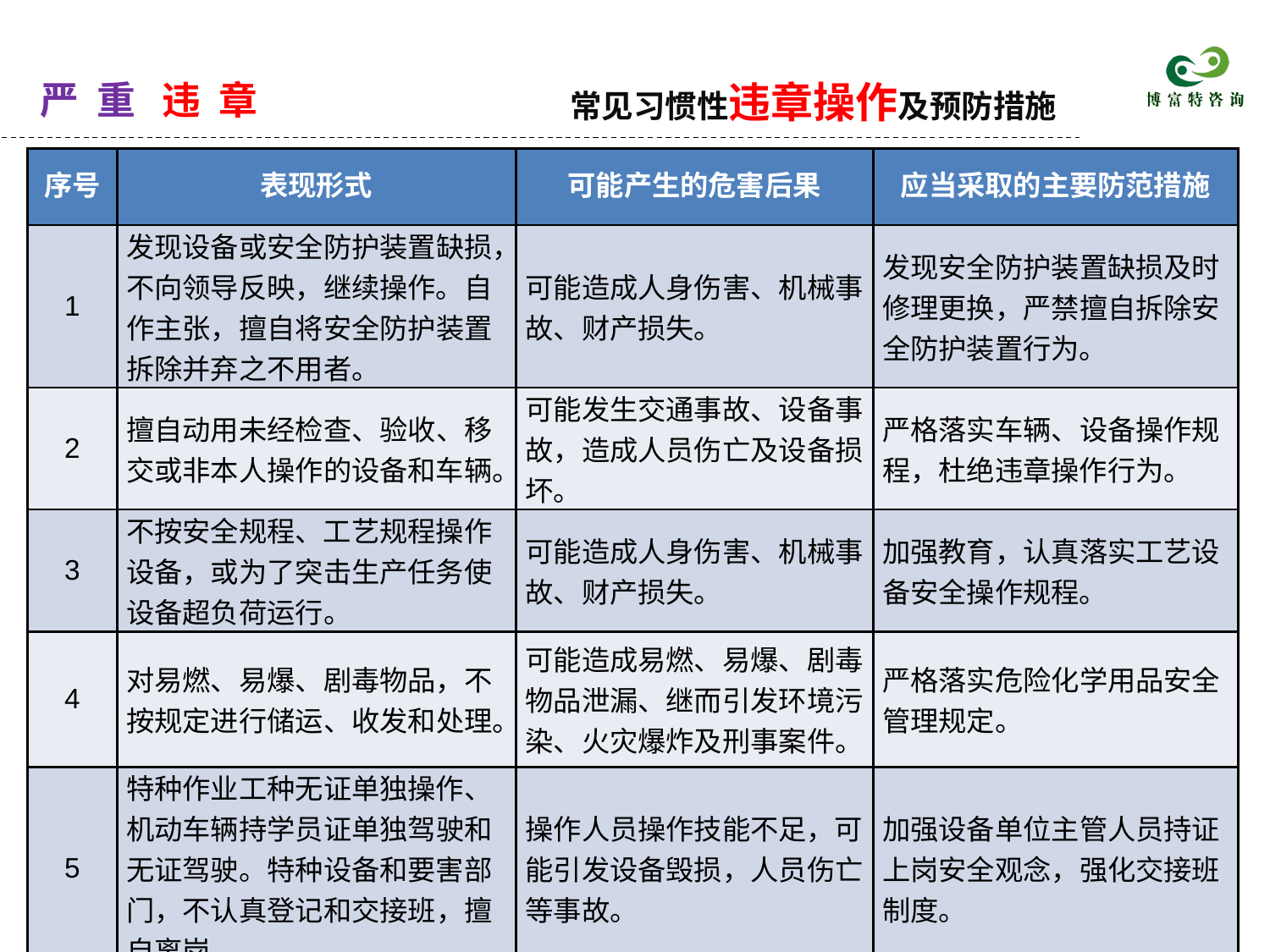

严  重   违  章
| 序号 | 表现形式 | 可能产生的危害后果 | 应当采取的主要防范措施 |
| --- | --- | --- | --- |
| 1 | 发现设备或安全防护装置缺损，不向领导反映，继续操作。自作主张，擅自将安全防护装置拆除并弃之不用者。 | 可能造成人身伤害、机械事故、财产损失。 | 发现安全防护装置缺损及时修理更换，严禁擅自拆除安全防护装置行为。 |
| 2 | 擅自动用未经检查、验收、移交或非本人操作的设备和车辆。 | 可能发生交通事故、设备事故，造成人员伤亡及设备损坏。 | 严格落实车辆、设备操作规程，杜绝违章操作行为。 |
| 3 | 不按安全规程、工艺规程操作设备，或为了突击生产任务使设备超负荷运行。 | 可能造成人身伤害、机械事故、财产损失。 | 加强教育，认真落实工艺设备安全操作规程。 |
| 4 | 对易燃、易爆、剧毒物品，不按规定进行储运、收发和处理。 | 可能造成易燃、易爆、剧毒物品泄漏、继而引发环境污染、火灾爆炸及刑事案件。 | 严格落实危险化学用品安全管理规定。 |
| 5 | 特种作业工种无证单独操作、机动车辆持学员证单独驾驶和无证驾驶。特种设备和要害部门，不认真登记和交接班，擅自离岗。 | 操作人员操作技能不足，可能引发设备毁损，人员伤亡等事故。 | 加强设备单位主管人员持证上岗安全观念，强化交接班制度。 |